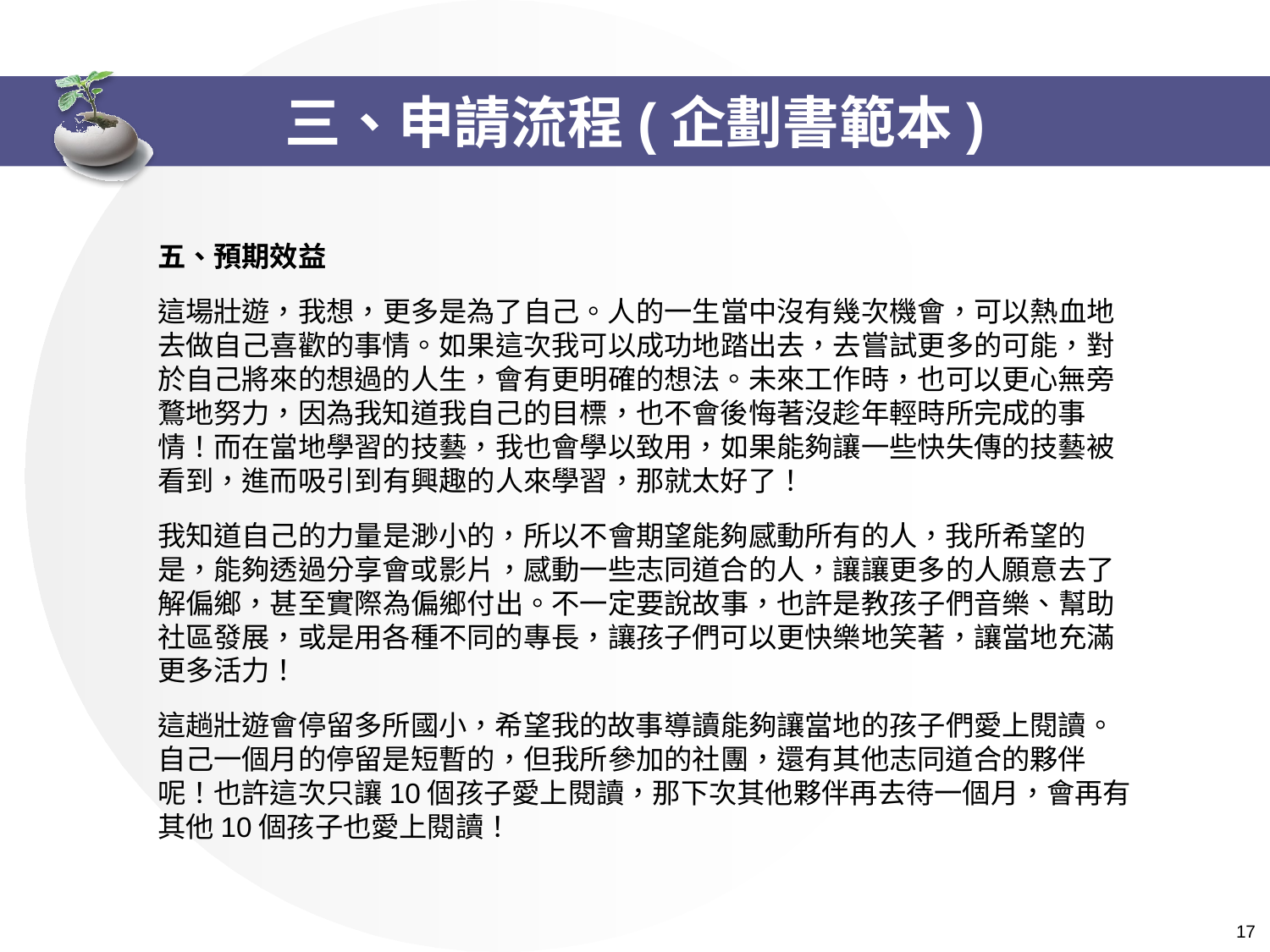

# 三、申請流程(企劃書範本)
五、預期效益
這場壯遊，我想，更多是為了自己。人的一生當中沒有幾次機會，可以熱血地去做自己喜歡的事情。如果這次我可以成功地踏出去，去嘗試更多的可能，對於自己將來的想過的人生，會有更明確的想法。未來工作時，也可以更心無旁鶩地努力，因為我知道我自己的目標，也不會後悔著沒趁年輕時所完成的事情！而在當地學習的技藝，我也會學以致用，如果能夠讓一些快失傳的技藝被看到，進而吸引到有興趣的人來學習，那就太好了！
我知道自己的力量是渺小的，所以不會期望能夠感動所有的人，我所希望的是，能夠透過分享會或影片，感動一些志同道合的人，讓讓更多的人願意去了解偏鄉，甚至實際為偏鄉付出。不一定要說故事，也許是教孩子們音樂、幫助社區發展，或是用各種不同的專長，讓孩子們可以更快樂地笑著，讓當地充滿更多活力！
這趟壯遊會停留多所國小，希望我的故事導讀能夠讓當地的孩子們愛上閱讀。自己一個月的停留是短暫的，但我所參加的社團，還有其他志同道合的夥伴呢！也許這次只讓10個孩子愛上閱讀，那下次其他夥伴再去待一個月，會再有其他10個孩子也愛上閱讀！

              17